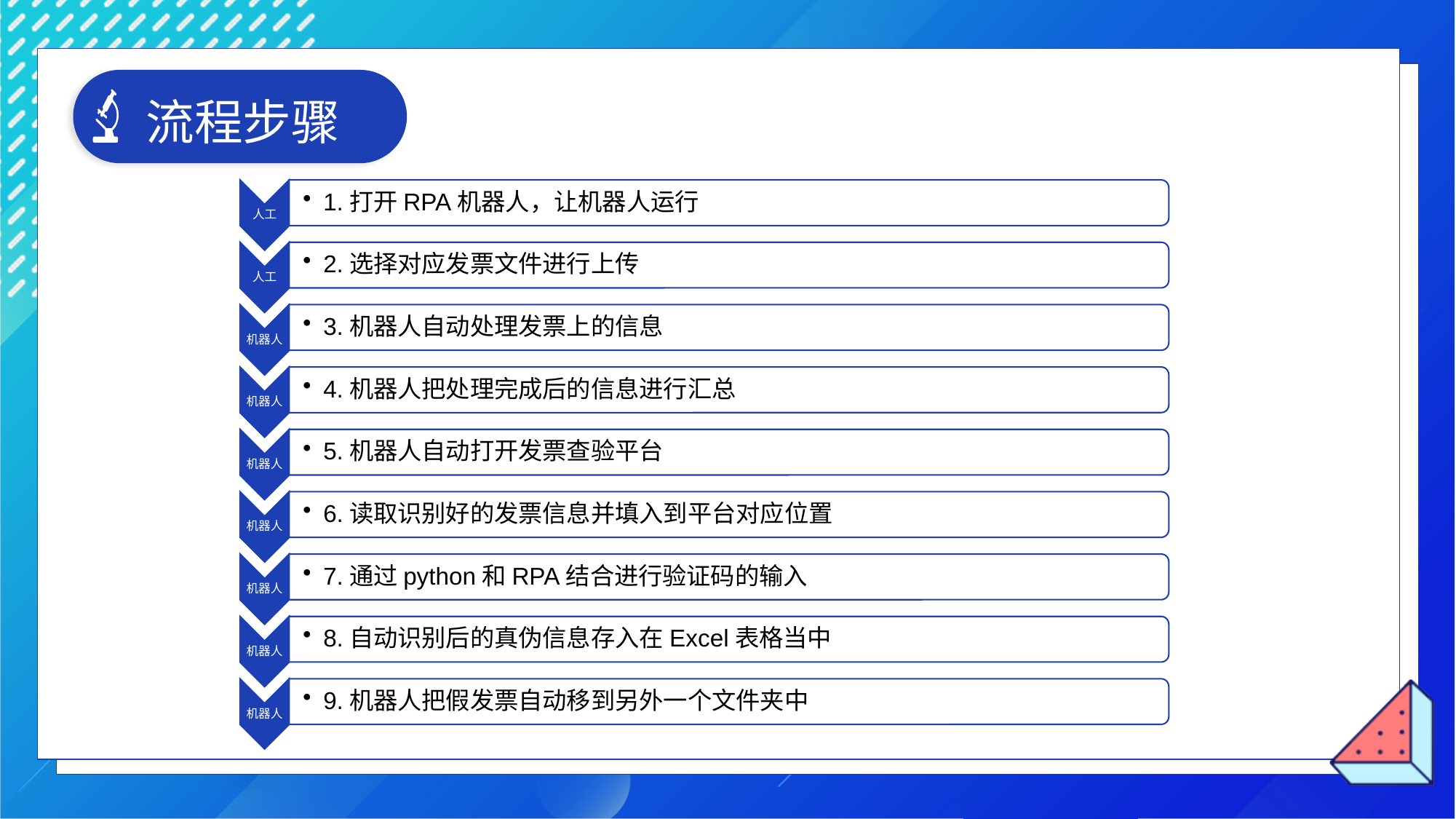

流程步骤
人工
1.打开RPA机器人，让机器人运行
人工
2.选择对应发票文件进行上传
机器人
3.机器人自动处理发票上的信息
机器人
4.机器人把处理完成后的信息进行汇总
机器人
5.机器人自动打开发票查验平台
机器人
6.读取识别好的发票信息并填入到平台对应位置
机器人
7.通过python和RPA结合进行验证码的输入
机器人
8.自动识别后的真伪信息存入在Excel表格当中
机器人
9.机器人把假发票自动移到另外一个文件夹中